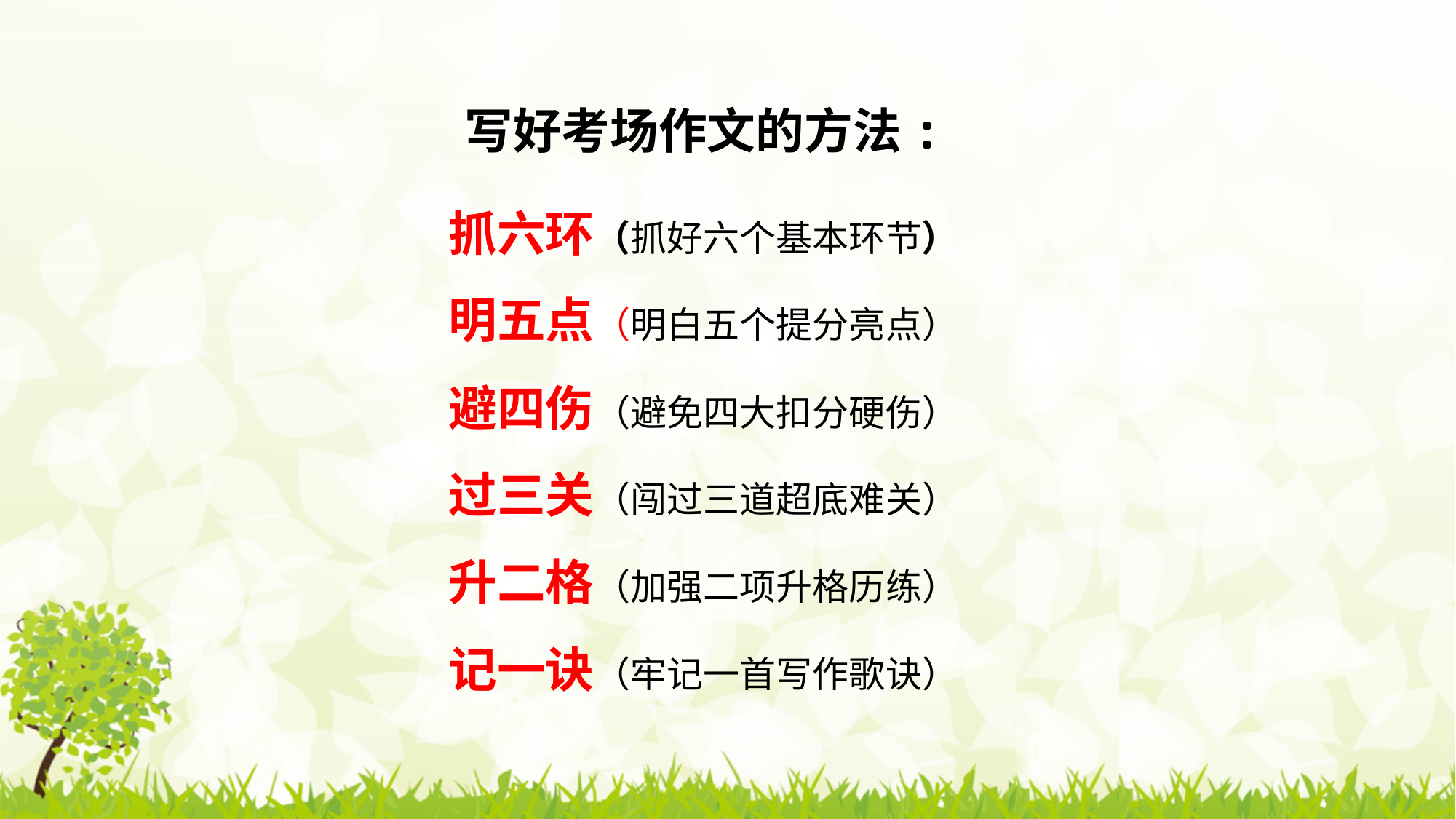

写好考场作文的方法:
抓六环（抓好六个基本环节）
明五点（明白五个提分亮点）
避四伤（避免四大扣分硬伤）
过三关（闯过三道超底难关）
升二格（加强二项升格历练）
记一诀（牢记一首写作歌诀）